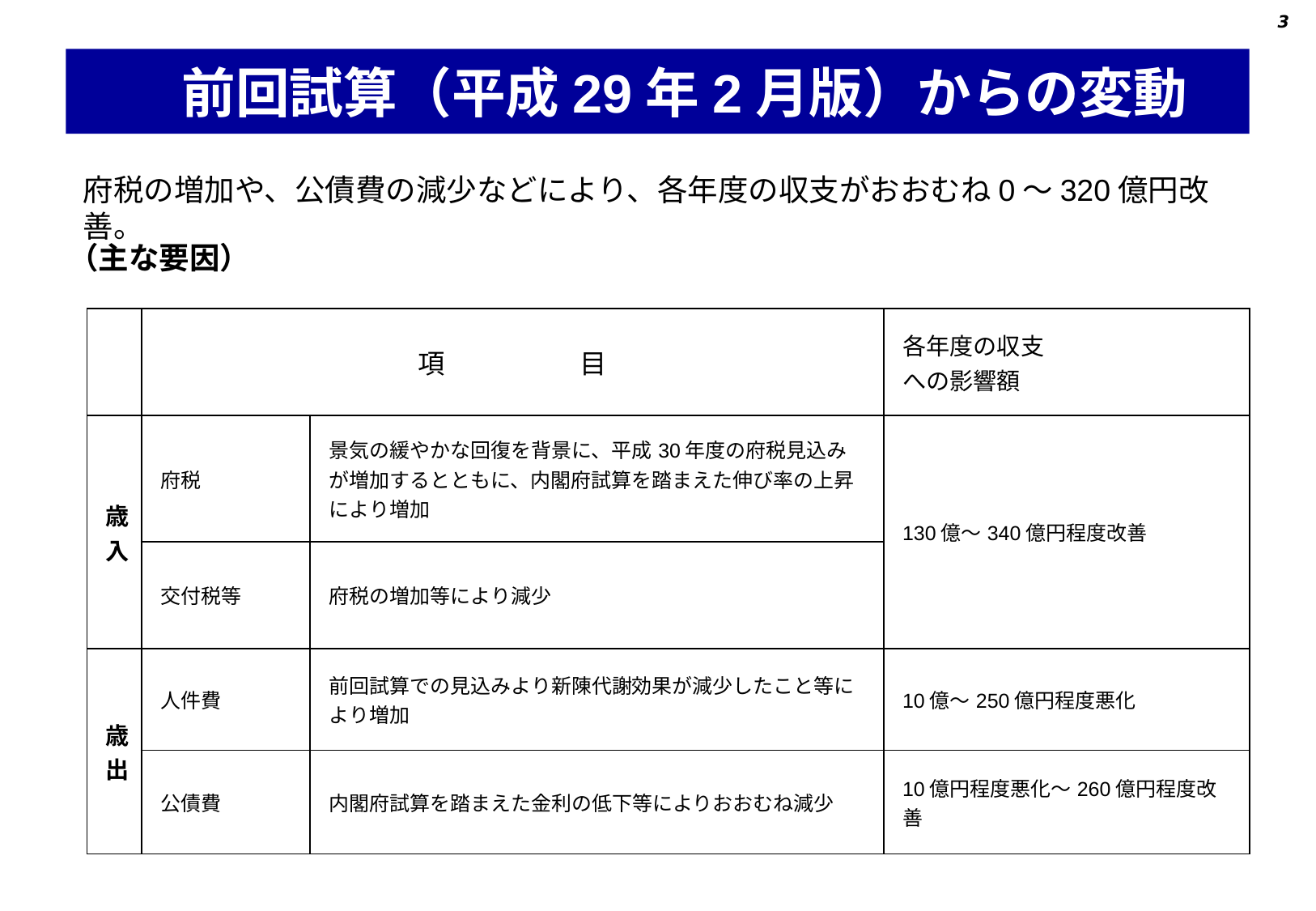

3
# 前回試算（平成29年2月版）からの変動
府税の増加や、公債費の減少などにより、各年度の収支がおおむね0～320億円改善。
（主な要因）
|  | 項　　　　　目 |  | 各年度の収支 への影響額 |
| --- | --- | --- | --- |
| 歳入 | 府税 | 景気の緩やかな回復を背景に、平成30年度の府税見込みが増加するとともに、内閣府試算を踏まえた伸び率の上昇により増加 | 130億～340億円程度改善 |
|  | 交付税等 | 府税の増加等により減少 |  |
| 歳出 | 人件費 | 前回試算での見込みより新陳代謝効果が減少したこと等により増加 | 10億～250億円程度悪化 |
|  | 公債費 | 内閣府試算を踏まえた金利の低下等によりおおむね減少 | 10億円程度悪化～260億円程度改善 |